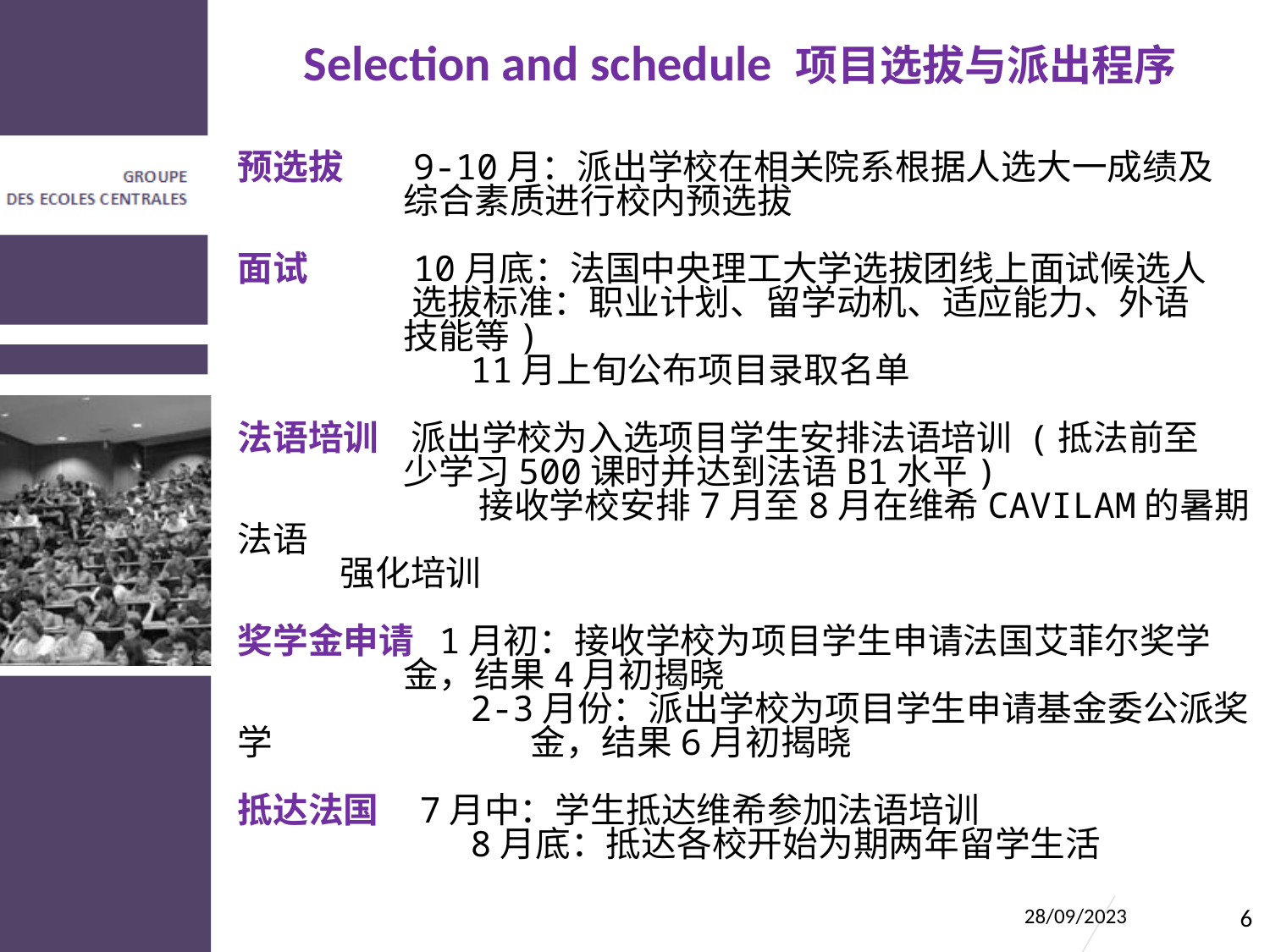

Selection and schedule 项目选拔与派出程序

预选拔	     9-10月：派出学校在相关院系根据人选大一成绩及 	  	     综合素质进行校内预选拔

面试  	     10月底：法国中央理工大学选拔团线上面试候选人
	     选拔标准：职业计划、留学动机、适应能力、外语	  	     技能等)
	     11月上旬公布项目录取名单

法语培训    派出学校为入选项目学生安排法语培训 (抵法前至		     少学习500课时并达到法语B1水平)
	     接收学校安排7月至8月在维希CAVILAM的暑期法语
            强化培训

奖学金申请  1月初：接收学校为项目学生申请法国艾菲尔奖学	      	     金，结果4月初揭晓
	     2-3月份：派出学校为项目学生申请基金委公派奖学	     	     金，结果6月初揭晓

抵达法国    7月中：学生抵达维希参加法语培训
	     8月底：抵达各校开始为期两年留学生活

28/09/2023
6